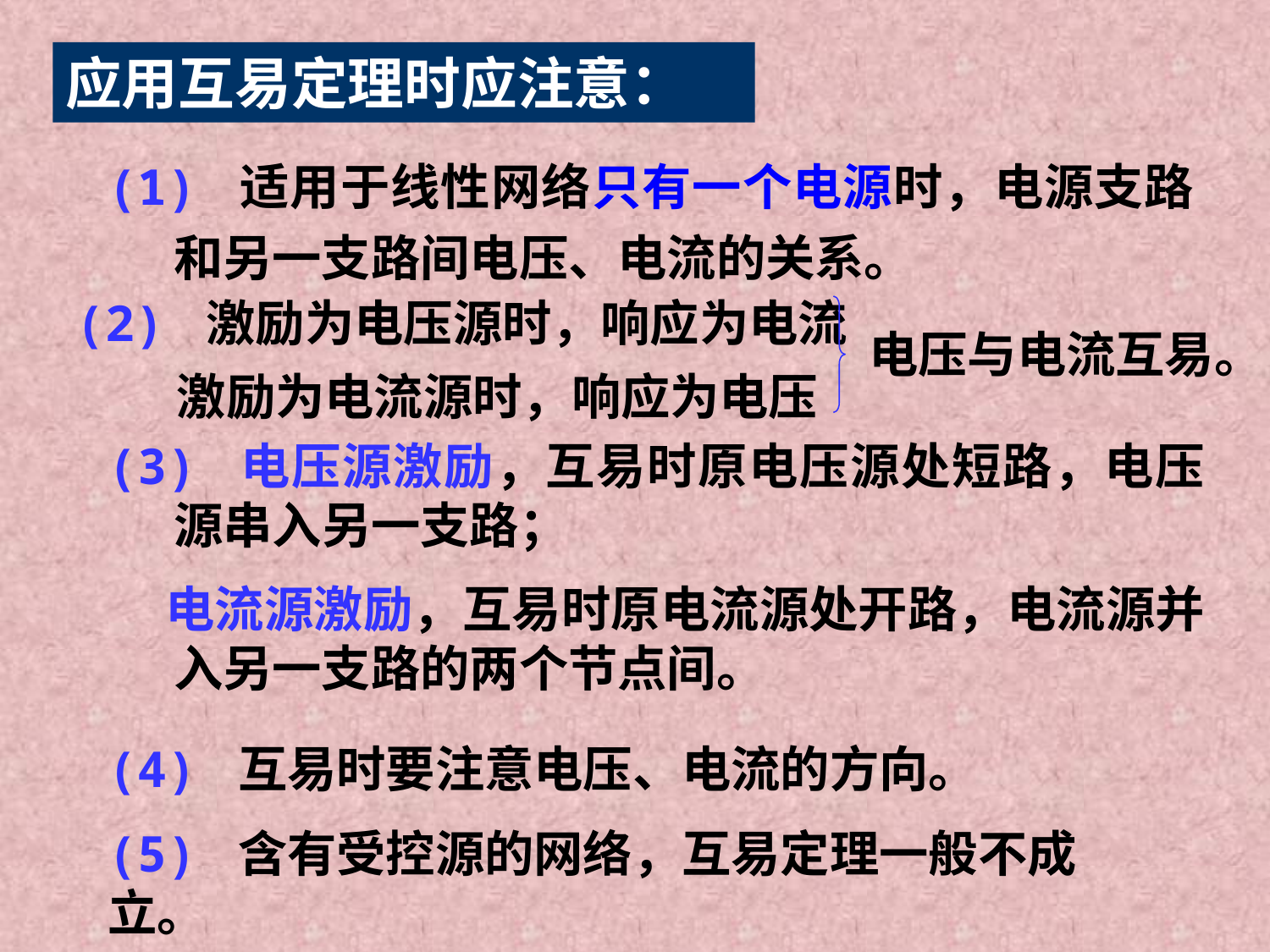

应用互易定理时应注意：
(1) 适用于线性网络只有一个电源时，电源支路和另一支路间电压、电流的关系。
(2) 激励为电压源时，响应为电流

电压与电流互易。
激励为电流源时，响应为电压
(3) 电压源激励，互易时原电压源处短路，电压源串入另一支路；
    电流源激励，互易时原电流源处开路，电流源并入另一支路的两个节点间。
(4) 互易时要注意电压、电流的方向。
(5) 含有受控源的网络，互易定理一般不成立。